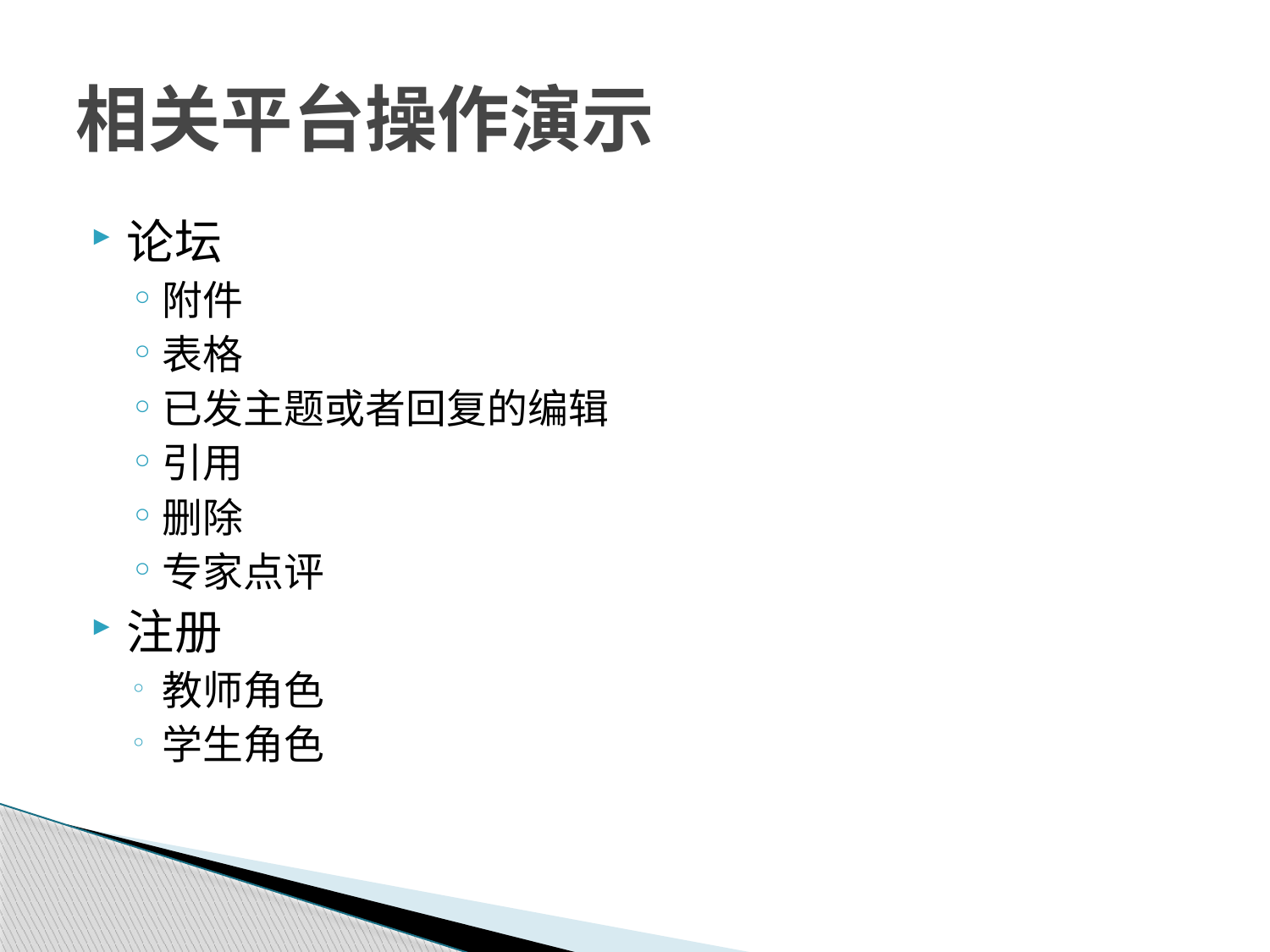

# 相关平台操作演示
论坛
附件
表格
已发主题或者回复的编辑
引用
删除
专家点评
注册
教师角色
学生角色